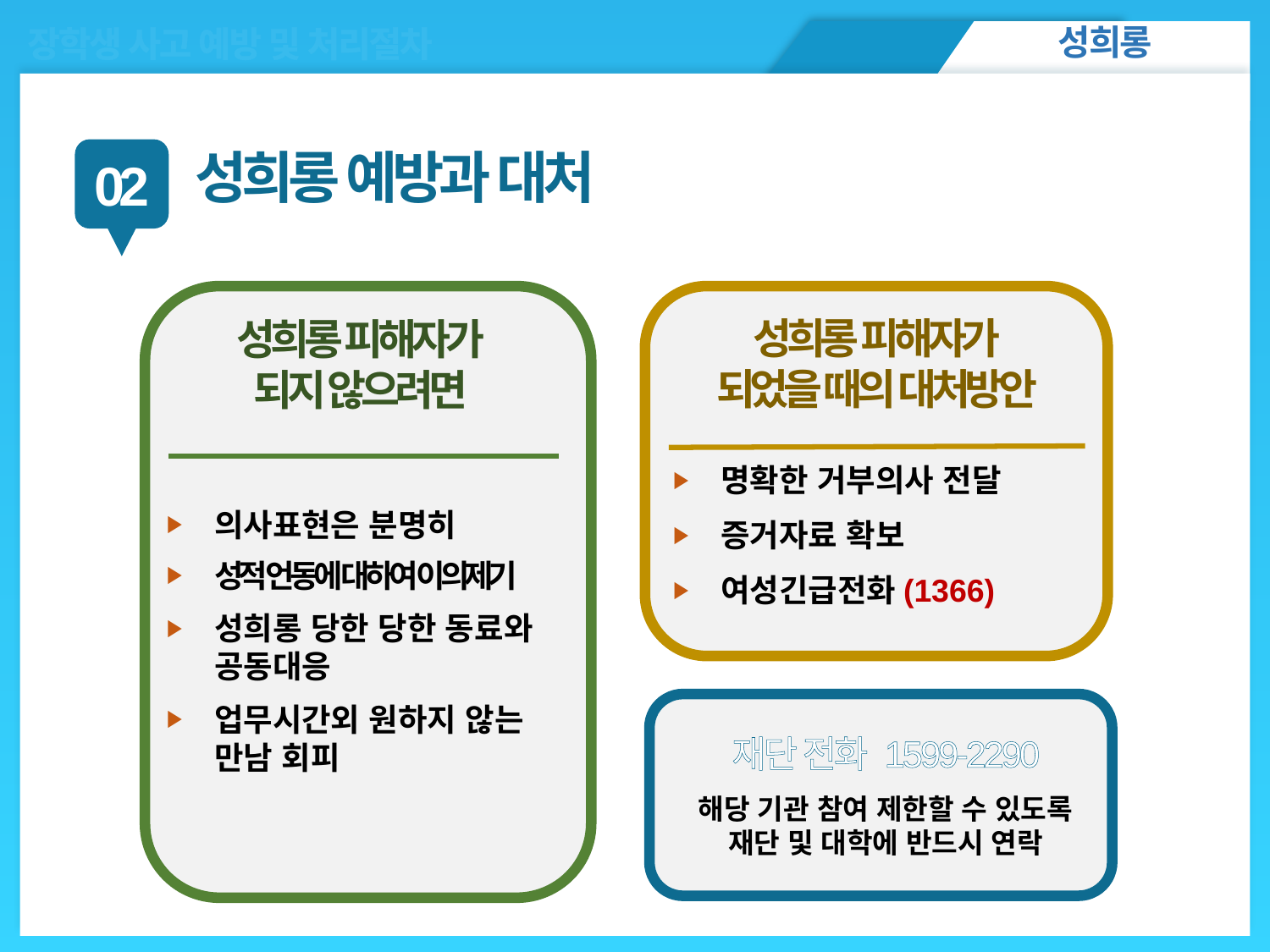

성희롱
장학생 사고 예방 및 처리절차

ㅇㅁㄴㅇㄴㅇ

성희롱 예방과 대처
02

의사표현은 분명히
성적 언동에 대하여 이의제기
성희롱 당한 당한 동료와
공동대응
업무시간외 원하지 않는
만남 회피

성희롱 피해자가
되지 않으려면

명확한 거부의사 전달
증거자료 확보
여성긴급전화(1366)
성희롱 피해자가
되었을 때의 대처방안
재단 전화 1599-2290
해당 기관 참여 제한할 수 있도록 재단 및 대학에 반드시 연락